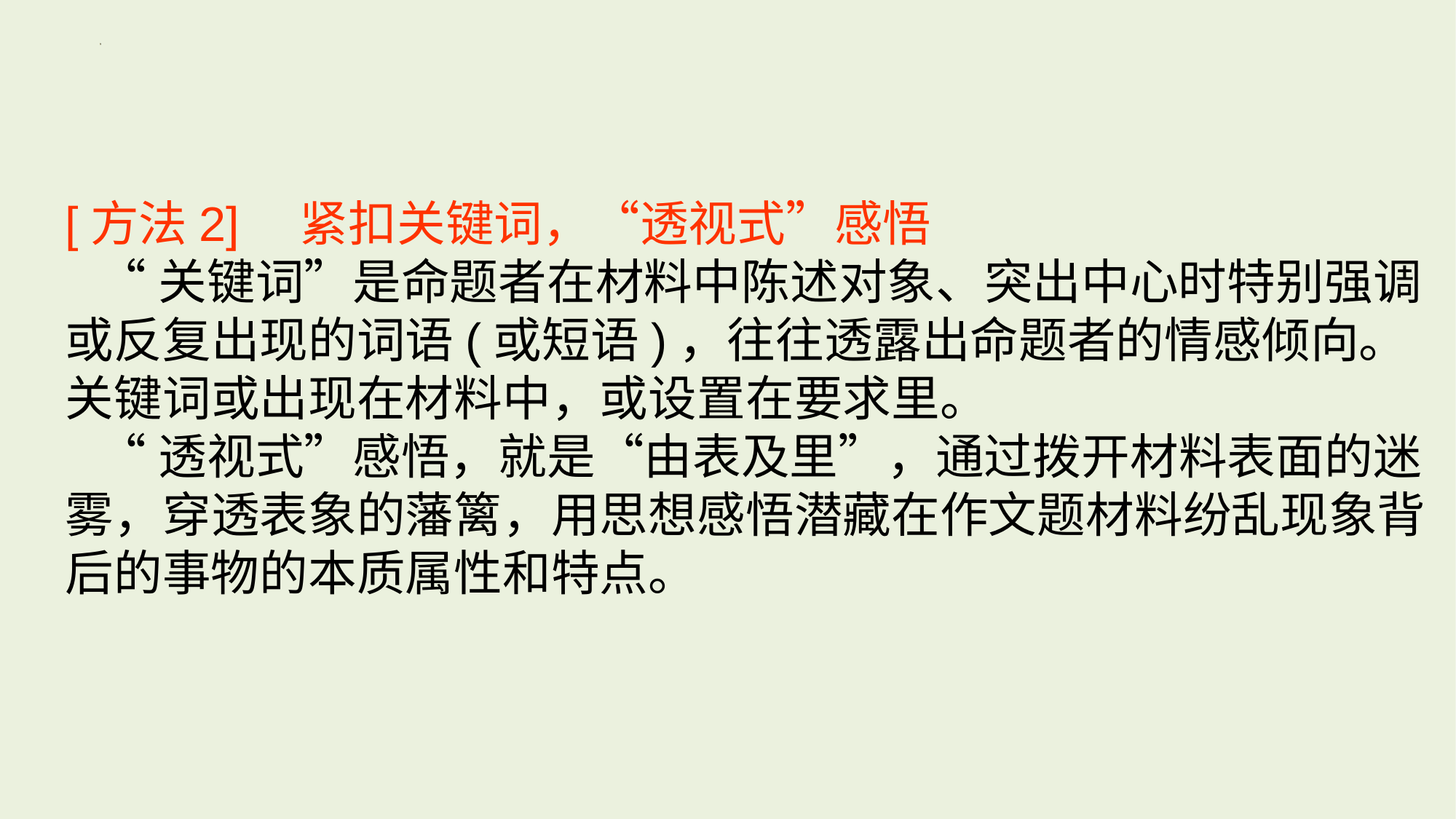

[方法2]　紧扣关键词，“透视式”感悟
   “关键词”是命题者在材料中陈述对象、突出中心时特别强调或反复出现的词语(或短语)，往往透露出命题者的情感倾向。关键词或出现在材料中，或设置在要求里。
   “透视式”感悟，就是“由表及里”，通过拨开材料表面的迷雾，穿透表象的藩篱，用思想感悟潜藏在作文题材料纷乱现象背后的事物的本质属性和特点。